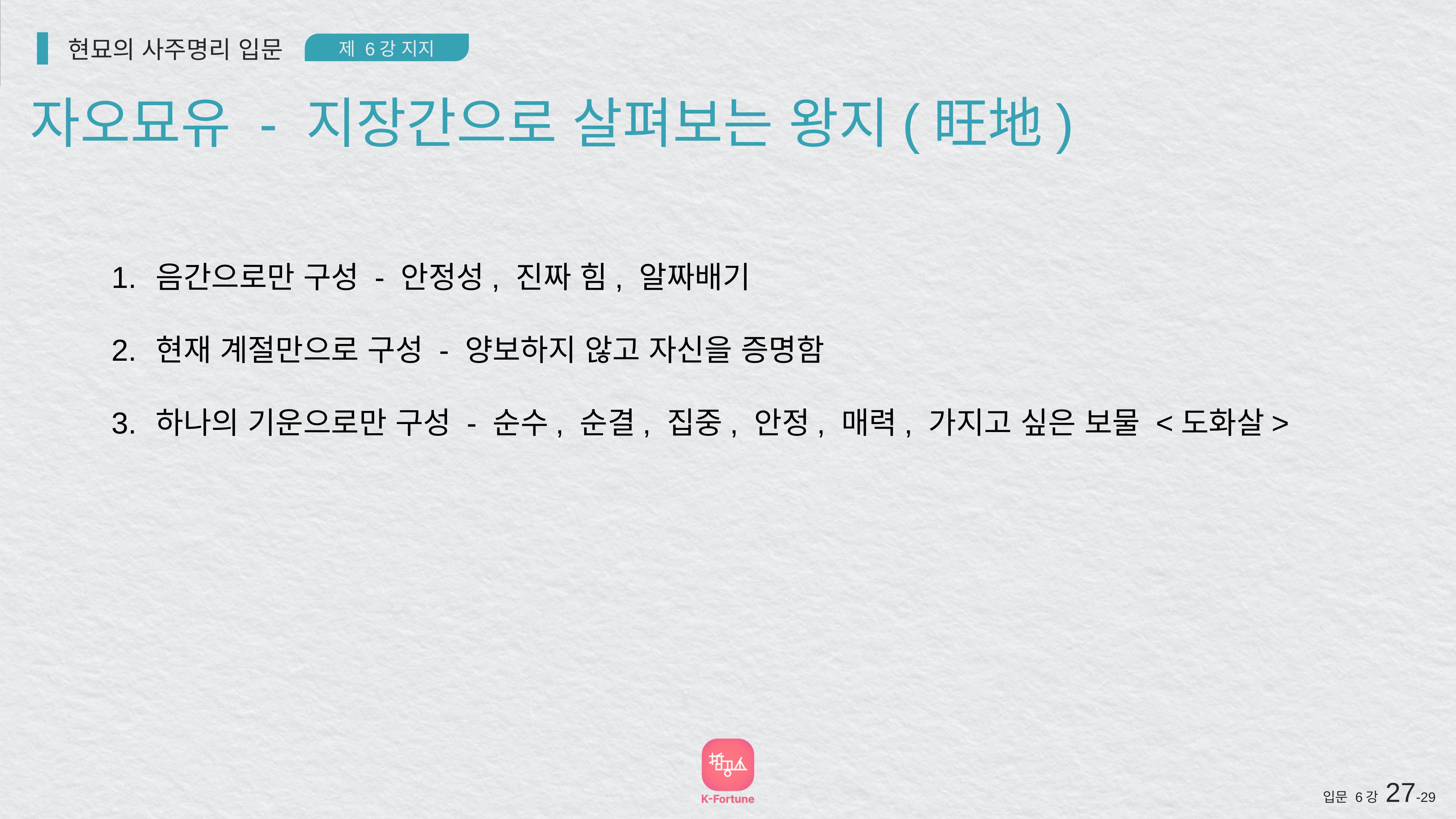

현묘의 사주명리 입문

제 6강 지지
자오묘유 - 지장간으로 살펴보는 왕지(旺地)
음간으로만 구성 - 안정성, 진짜 힘, 알짜배기

현재 계절만으로 구성 - 양보하지 않고 자신을 증명함

하나의 기운으로만 구성 - 순수, 순결, 집중, 안정, 매력, 가지고 싶은 보물 <도화살>